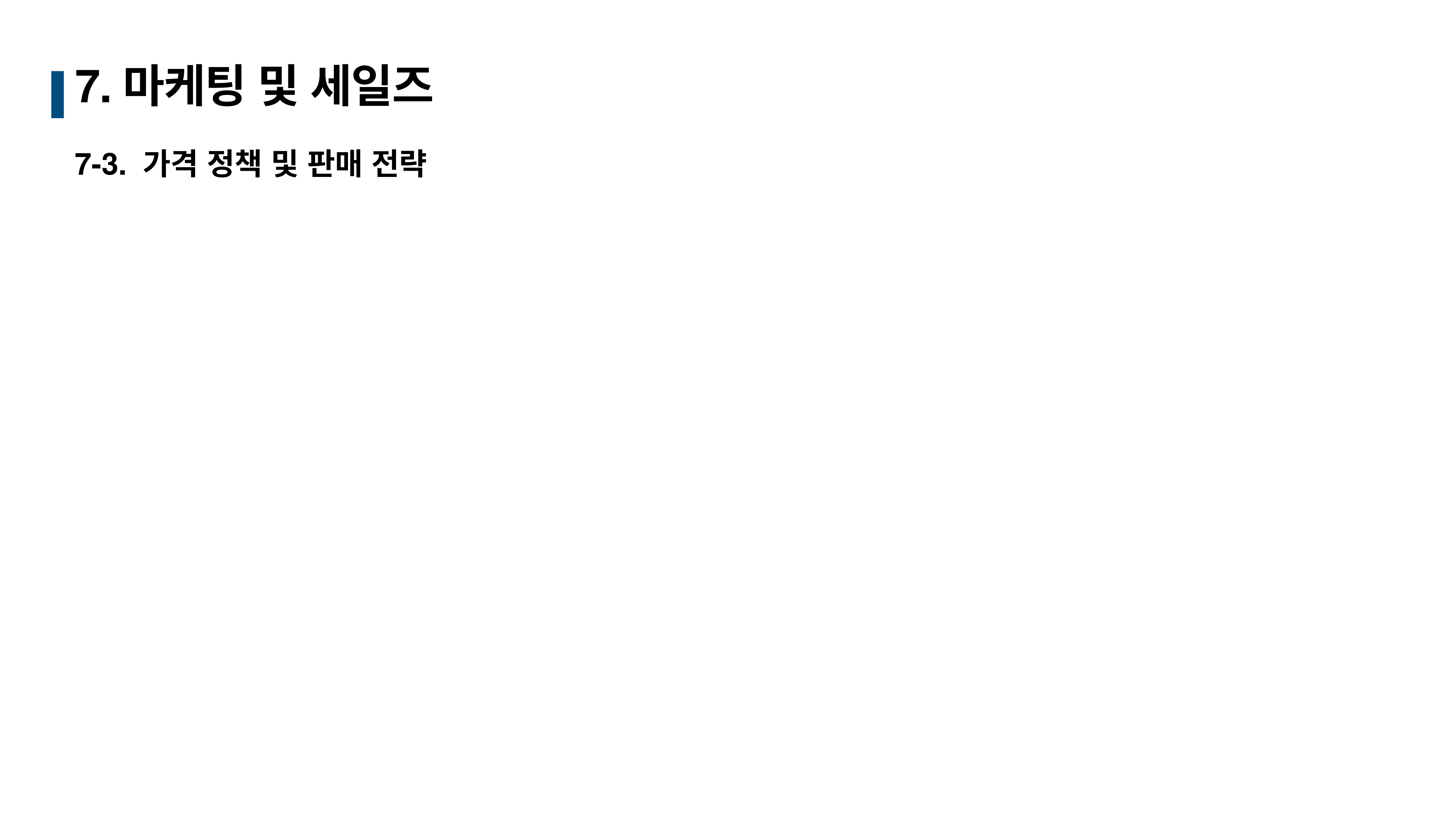

# 7.마케팅 및 세일즈
7-3. 가격 정책 및 판매 전략